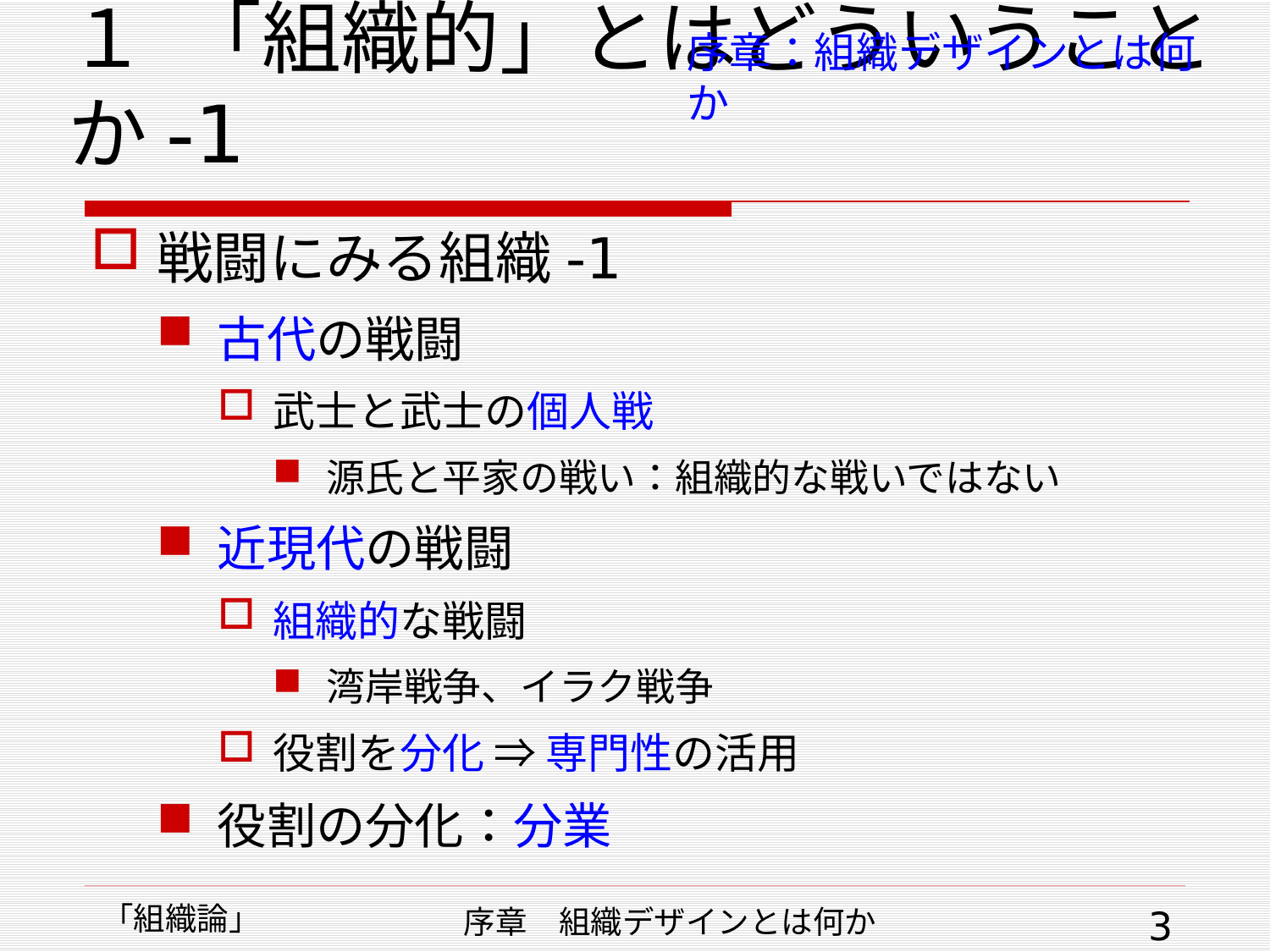

# １  「組織的」とはどういうことか-1
序章：組織デザインとは何か
戦闘にみる組織-1
古代の戦闘
武士と武士の個人戦
源氏と平家の戦い：組織的な戦いではない
近現代の戦闘
組織的な戦闘
湾岸戦争、イラク戦争
役割を分化 ⇒ 専門性の活用
役割の分化：分業
「組織論」
序章　組織デザインとは何か
3